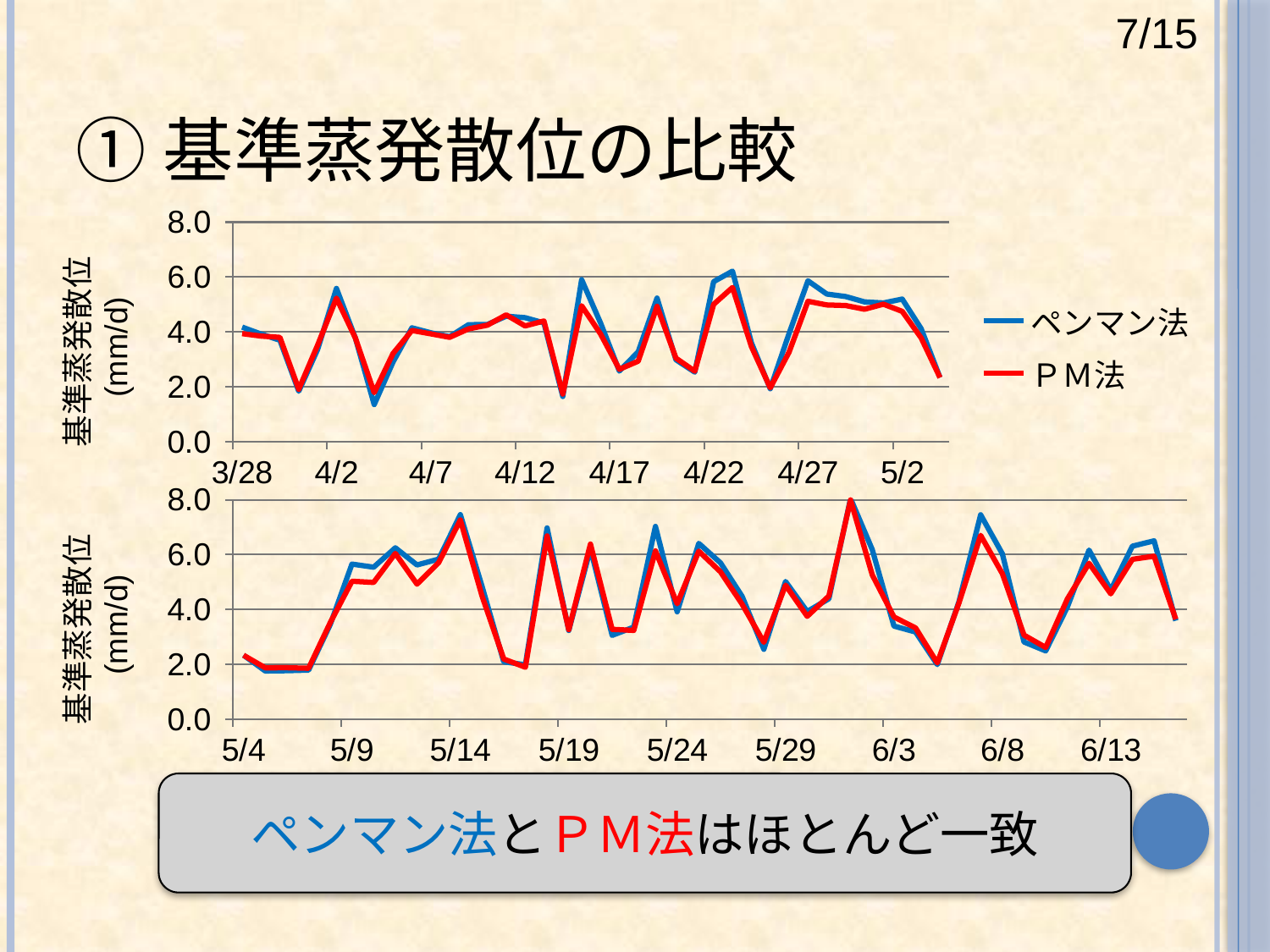

7/15
# ①基準蒸発散位の比較

### Chart

| Category | ペンマン法 | ＰＭ法 |
|---|---|---|
| 39900 | 4.173088144173452 | 3.935580284705596 |
| 39901 | 3.9212983982398777 | 3.846244716957206 |
| 39902 | 3.696593397033414 | 3.7992431098696584 |
| 39903 | 1.8370635619233928 | 1.9062378356294498 |
| 39904 | 3.354653198955977 | 3.5131612043824263 |
| 39905 | 5.5831310589149705 | 5.231271874248082 |
| 39906 | 3.779249821399118 | 3.7804022999634883 |
| 39907 | 1.3496840014475546 | 1.78351642210703 |
| 39908 | 2.9027571068998177 | 3.2123081539742167 |
| 39909 | 4.147261414782713 | 4.05130102377901 |
| 39910 | 3.9664948973712786 | 3.9287057788144075 |
| 39911 | 3.8245494469652277 | 3.8008393631481616 |
| 39912 | 4.2625529019497055 | 4.108800881276902 |
| 39913 | 4.26734292021917 | 4.2447883733577845 |
| 39914 | 4.5710820532592304 | 4.621549002503894 |
| 39915 | 4.517323230829846 | 4.217086229113474 |
| 39916 | 4.325694398062068 | 4.397163493489688 |
| 39917 | 1.641175919217308 | 1.7332462198029628 |
| 39918 | 5.902234336108527 | 4.951623798333994 |
| 39919 | 4.323815409839425 | 3.9246034224657627 |
| 39920 | 2.570024253313507 | 2.6341881884709006 |
| 39921 | 3.2709200606816755 | 2.930150216350427 |
| 39922 | 5.230655007129795 | 4.930474548541926 |
| 39923 | 2.9824695538868577 | 3.040320538214444 |
| 39924 | 2.530944195053424 | 2.564778761532746 |
| 39925 | 5.8308571824342 | 5.0057926473850065 |
| 39926 | 6.2134182417010475 | 5.616978587442605 |
| 39927 | 3.6035671886540412 | 3.464771873481839 |
| 39928 | 1.9257635321565778 | 1.9588606453042696 |
| 39929 | 3.9429018861522245 | 3.2617139808047444 |
| 39930 | 5.860369042496563 | 5.113729435528756 |
| 39931 | 5.3784569708266945 | 4.980834328281102 |
| 39932 | 5.287200061212284 | 4.960205834115925 |
| 39933 | 5.0924808615720245 | 4.8253508162836685 |
| 39934 | 5.05490331375064 | 5.0093160792675855 |
| 39935 | 5.1945900879448805 | 4.746559629589648 |
| 39936 | 4.116231214458563 | 3.7791193598391213 |
| 39937 | 2.3328319662329595 | 2.3311748016529252 |

### Chart

| Category | ペンマン法 | ＰＭ法 |
|---|---|---|
| 39937 | 2.3328319662329595 | 2.3311748016529252 |
| 39938 | 1.7591444376285108 | 1.8753744403821488 |
| 39939 | 1.7691817708272328 | 1.877210967399124 |
| 39940 | 1.790807439939488 | 1.8579248615898432 |
| 39941 | 3.4568736347156923 | 3.5268646017383745 |
| 39942 | 5.6545372056686345 | 5.031283003216672 |
| 39943 | 5.5418144285828985 | 4.986623952714208 |
| 39944 | 6.249844320214519 | 6.04473820333524 |
| 39945 | 5.624434899157276 | 4.9250213590911915 |
| 39946 | 5.837454910142203 | 5.709939465762012 |
| 39947 | 7.457554860217057 | 7.262571346141474 |
| 39948 | 4.84282865243868 | 4.489577061422311 |
| 39949 | 2.092477666097548 | 2.1954403577942667 |
| 39950 | 1.985104499170088 | 1.894538302830504 |
| 39951 | 6.9746183848738195 | 6.682490526658434 |
| 39952 | 3.2346456244899753 | 3.2639831130621952 |
| 39953 | 6.217731555274748 | 6.385881455757906 |
| 39954 | 3.0564100791371347 | 3.277270232781109 |
| 39955 | 3.357633802544467 | 3.2368860951693987 |
| 39956 | 7.027721861010535 | 6.135248054400552 |
| 39957 | 3.917330697349761 | 4.211452472249333 |
| 39958 | 6.409722890389253 | 6.126921545644651 |
| 39959 | 5.700138381912052 | 5.373056604630381 |
| 39960 | 4.476456134462453 | 4.193137518148676 |
| 39961 | 2.5485650466091814 | 2.803531420091179 |
| 39962 | 5.021672052184941 | 4.888322968187464 |
| 39963 | 3.9265133855346703 | 3.752697119793504 |
| 39964 | 4.3941141347536945 | 4.492652497928773 |
| 39965 | 8.044105843614808 | 7.993702409800498 |
| 39966 | 6.186136774163596 | 5.2634254072738935 |
| 39967 | 3.395792367784736 | 3.7292110730679626 |
| 39968 | 3.1780709067592987 | 3.326593056434321 |
| 39969 | 1.9912373973507584 | 2.050801487304911 |
| 39970 | 4.2903105734592355 | 4.2445127484191545 |
| 39971 | 7.452761178657692 | 6.702046756025807 |
| 39972 | 6.032713802650448 | 5.3074541293313455 |
| 39973 | 2.8169061426712787 | 3.066279766060424 |
| 39974 | 2.490355763511112 | 2.615142026278498 |
| 39975 | 4.094733339044323 | 4.387691318401839 |
| 39976 | 6.1660641395681886 | 5.686466847126424 |
| 39977 | 4.7083950364979295 | 4.5727920080874895 |
| 39978 | 6.3088131153661084 | 5.830651427800786 |
| 39979 | 6.504539700427646 | 5.942616333672159 |
| 39980 | 3.5914524714637213 | 3.645440068033847 |
ペンマン法とＰＭ法はほとんど一致